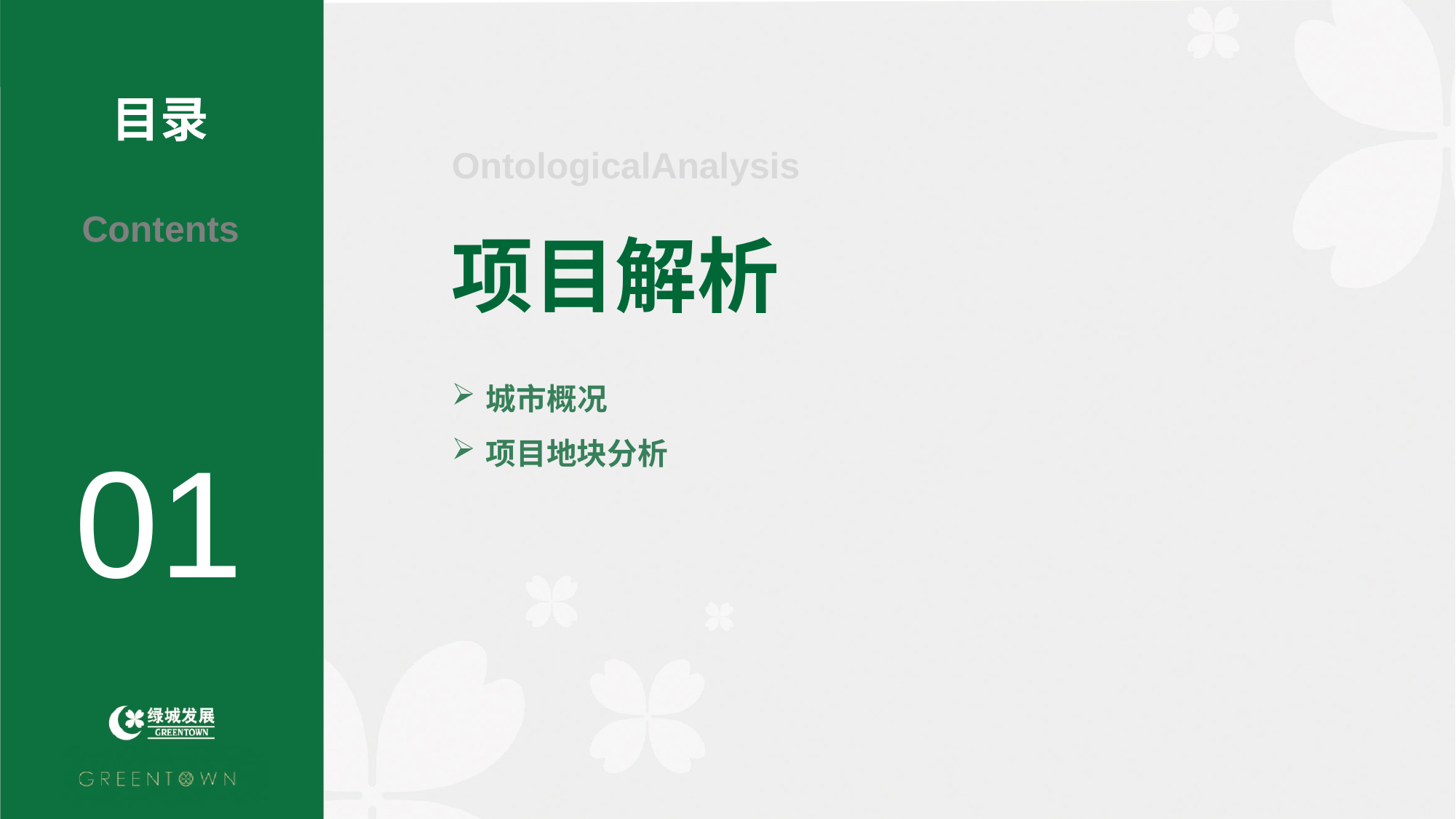

目录

Contents
OntologicalAnalysis
项目解析
城市概况
项目地块分析
01